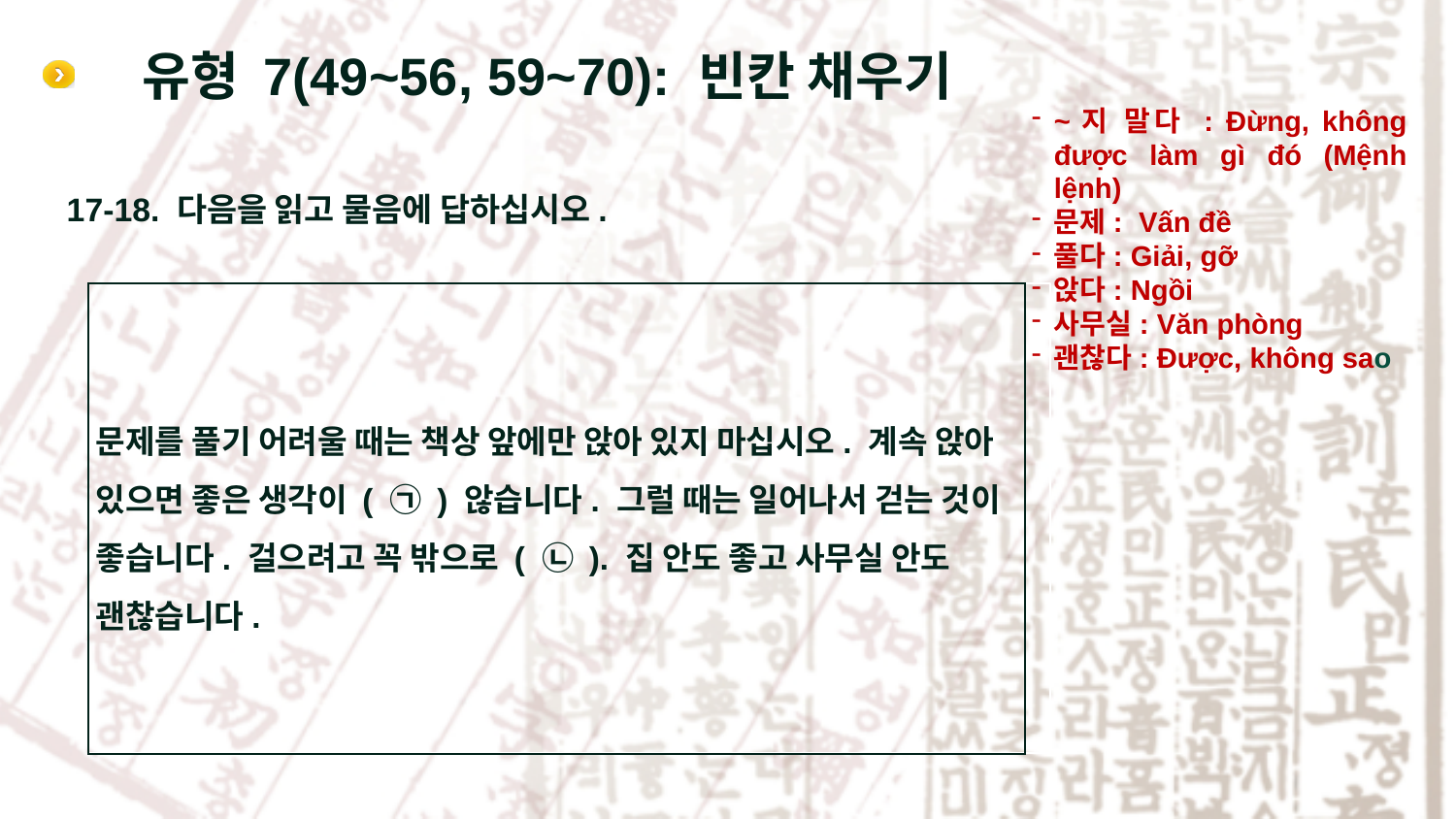

# 유형 7(49~56, 59~70): 빈칸 채우기
~지 말다 : Đừng, không được làm gì đó (Mệnh lệnh)
문제:  Vấn đề
풀다: Giải, gỡ
앉다: Ngồi
사무실: Văn phòng
괜찮다: Được, không sao
17-18. 다음을 읽고 물음에 답하십시오.
문제를 풀기 어려울 때는 책상 앞에만 앉아 있지 마십시오. 계속 앉아 있으면 좋은 생각이 ( ㉠ ) 않습니다. 그럴 때는 일어나서 걷는 것이 좋습니다. 걸으려고 꼭 밖으로 ( ㉡ ). 집 안도 좋고 사무실 안도 괜찮습니다.